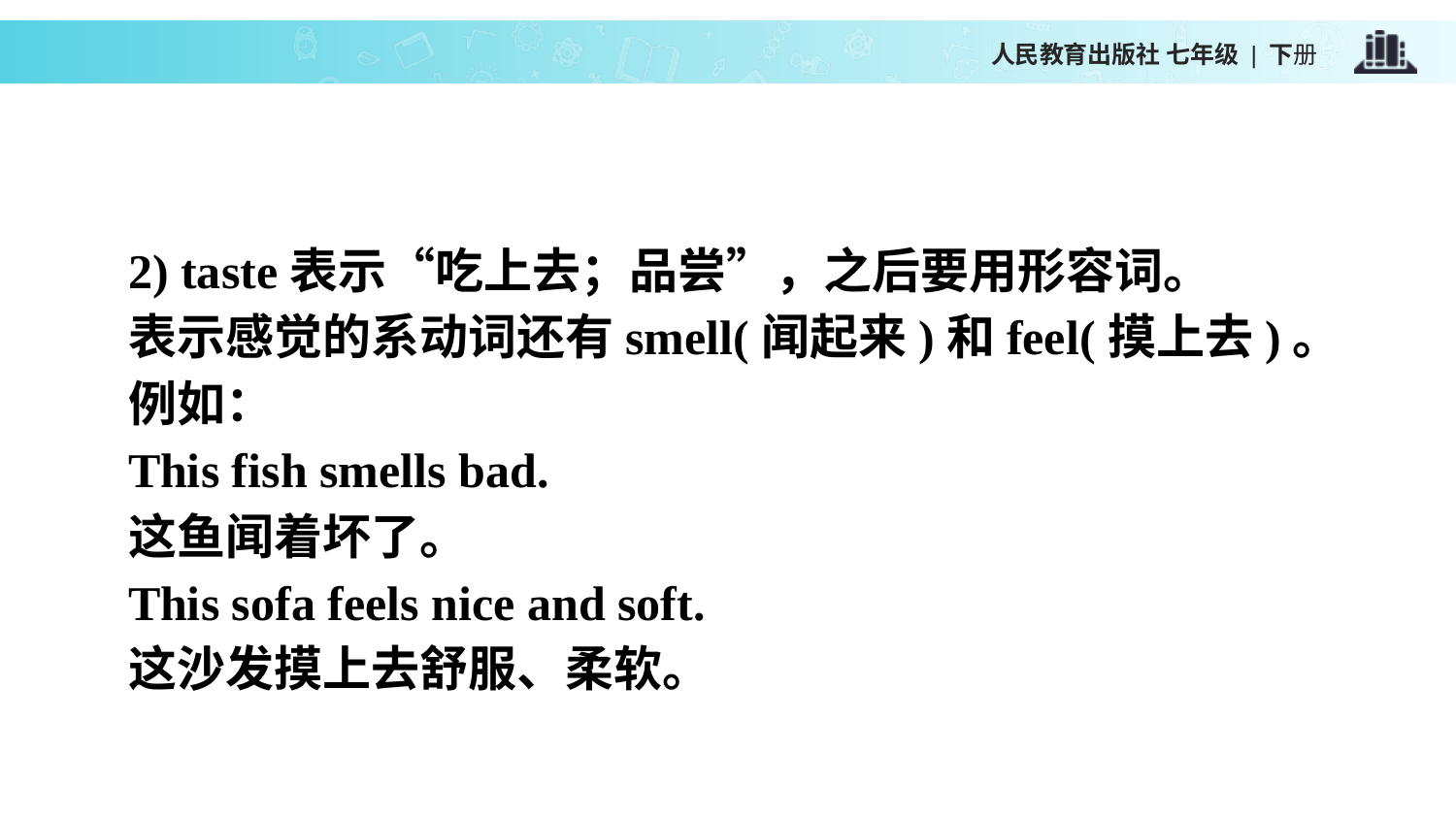

2) taste表示“吃上去；品尝”，之后要用形容词。
表示感觉的系动词还有smell(闻起来)和feel(摸上去)。
例如：
This fish smells bad.
这鱼闻着坏了。
This sofa feels nice and soft.
这沙发摸上去舒服、柔软。